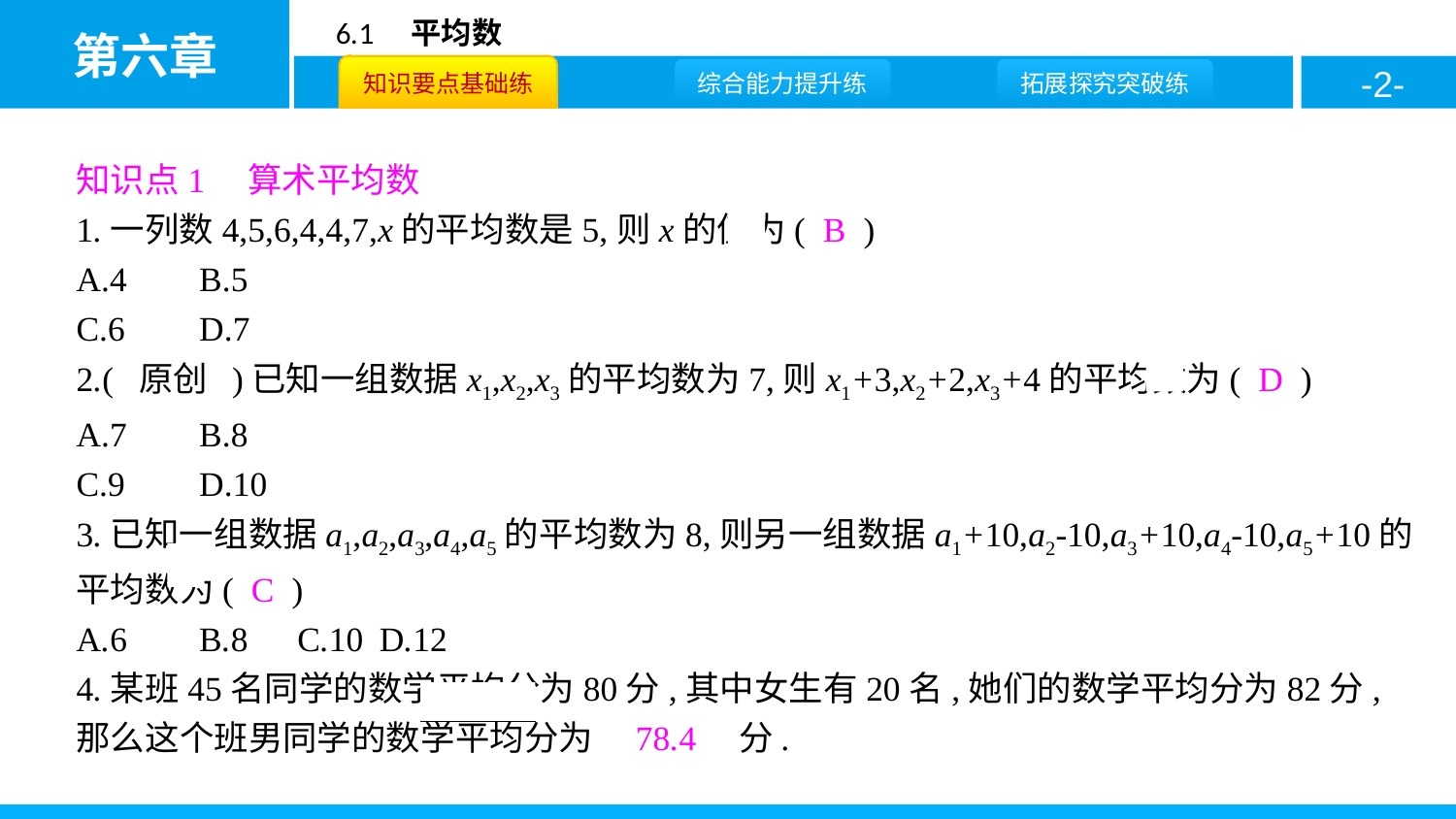

知识点1　算术平均数
1.一列数4,5,6,4,4,7,x的平均数是5,则x的值为(  B  )
A.4	B.5
C.6	D.7
2.(  原创  )已知一组数据x1,x2,x3的平均数为7,则x1+3,x2+2,x3+4的平均数为(  D  )
A.7	B.8
C.9	D.10
3.已知一组数据a1,a2,a3,a4,a5的平均数为8,则另一组数据a1+10,a2-10,a3+10,a4-10,a5+10的平均数为(  C  )
A.6	B.8	C.10	D.12
4.某班45名同学的数学平均分为80分,其中女生有20名,她们的数学平均分为82分,那么这个班男同学的数学平均分为　78.4　分.